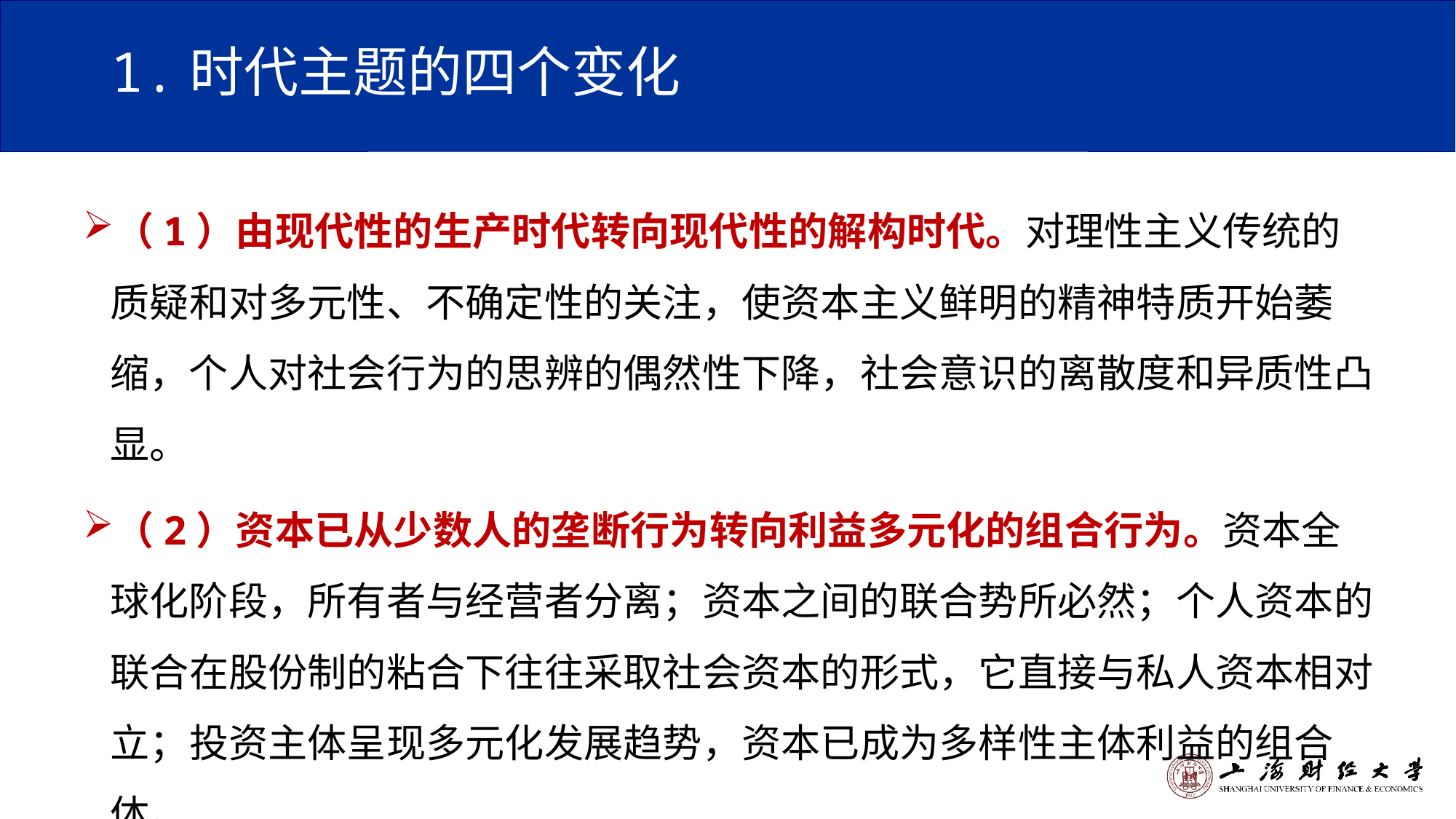

# 1.时代主题的四个变化
（1）由现代性的生产时代转向现代性的解构时代。对理性主义传统的质疑和对多元性、不确定性的关注，使资本主义鲜明的精神特质开始萎缩，个人对社会行为的思辨的偶然性下降，社会意识的离散度和异质性凸显。
（2）资本已从少数人的垄断行为转向利益多元化的组合行为。资本全球化阶段，所有者与经营者分离；资本之间的联合势所必然；个人资本的联合在股份制的粘合下往往采取社会资本的形式，它直接与私人资本相对立；投资主体呈现多元化发展趋势，资本已成为多样性主体利益的组合体。